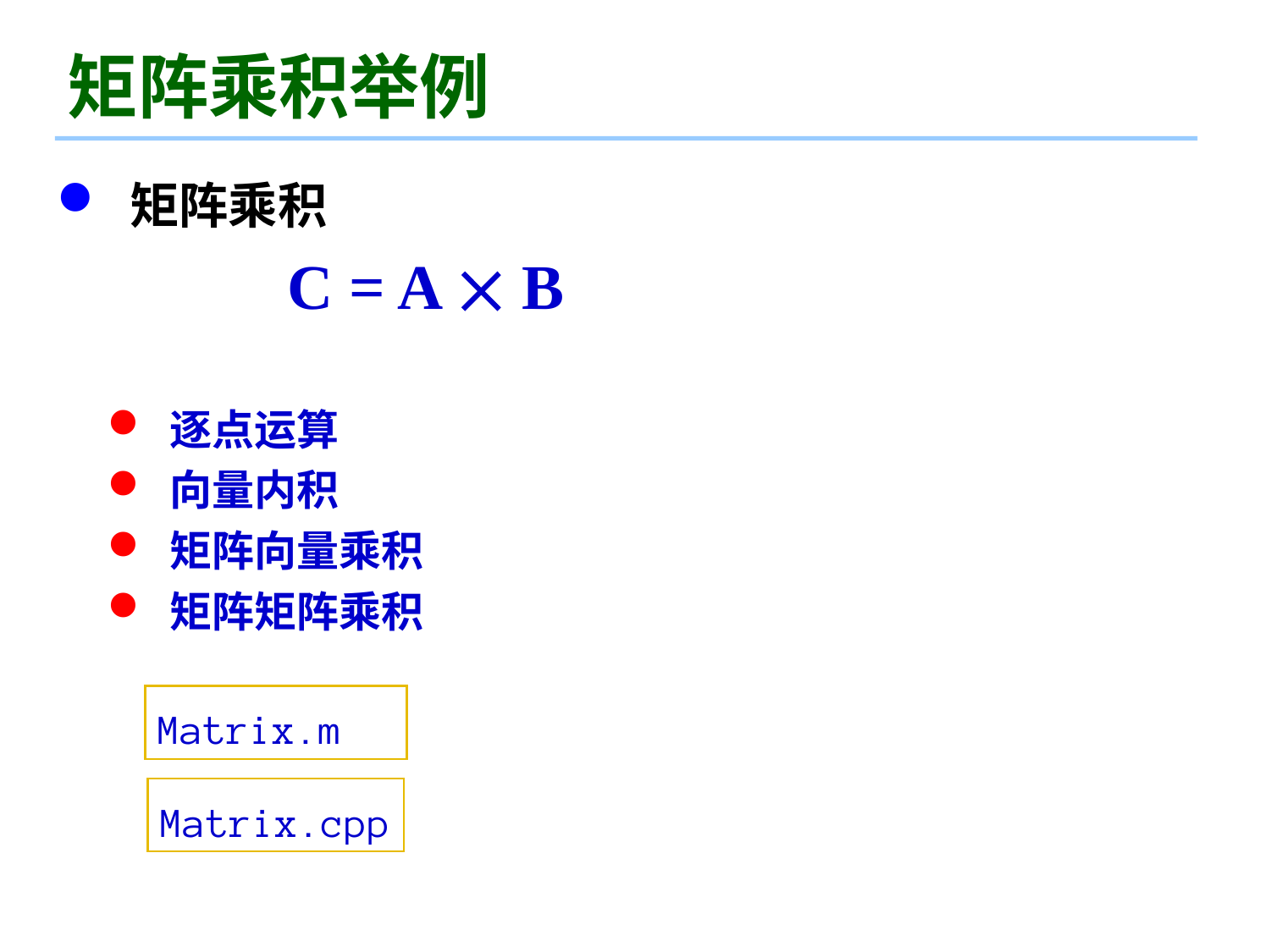

# 矩阵乘积举例
 矩阵乘积
C = A × B
 逐点运算
 向量内积
 矩阵向量乘积
 矩阵矩阵乘积
Matrix.m
Matrix.cpp